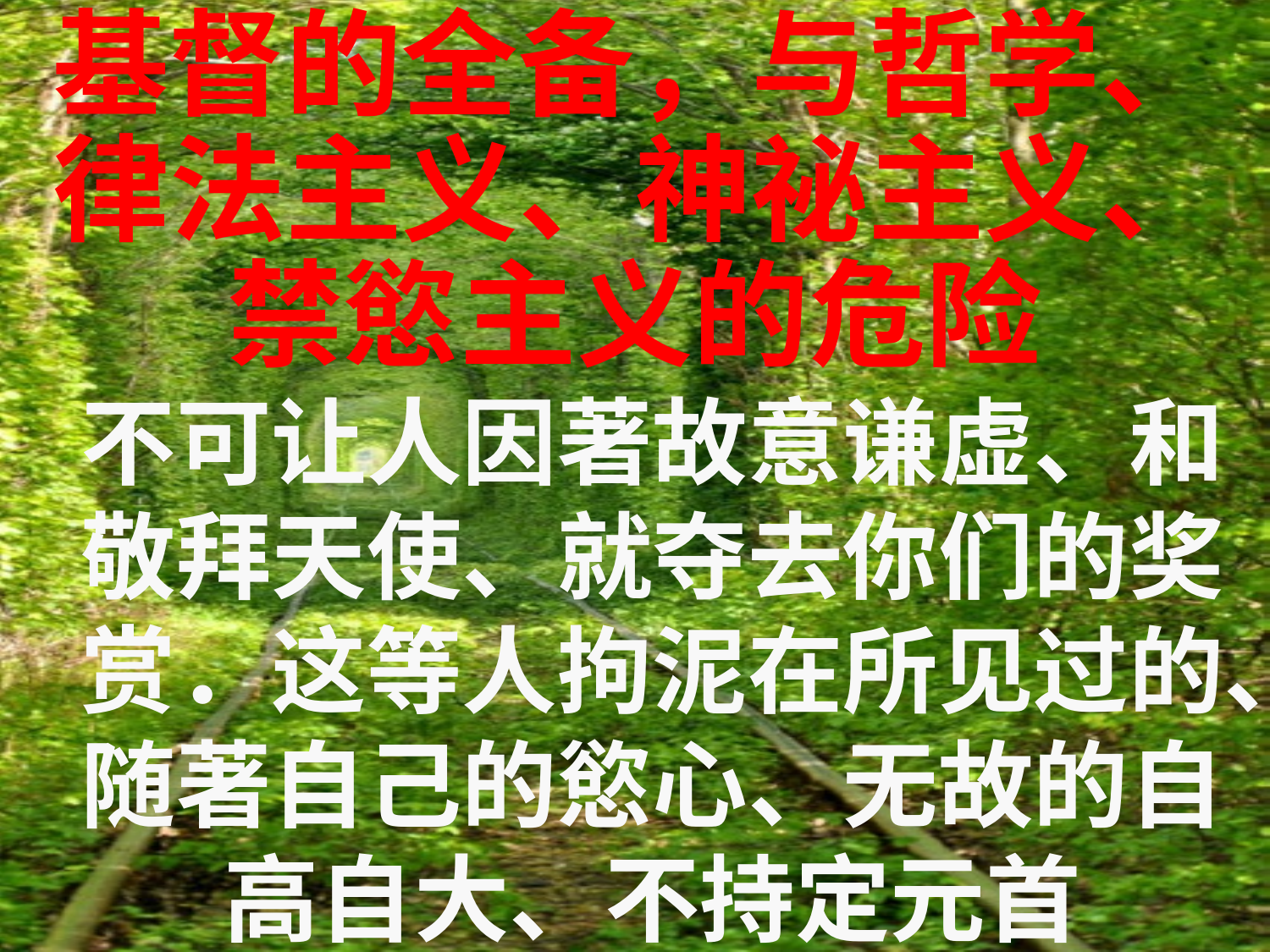

基督的全备，与哲学、律法主义、神祕主义、禁慾主义的危险
不可让人因著故意谦虚、和敬拜天使、就夺去你们的奖赏．这等人拘泥在所见过的、随著自己的慾心、无故的自高自大、不持定元首